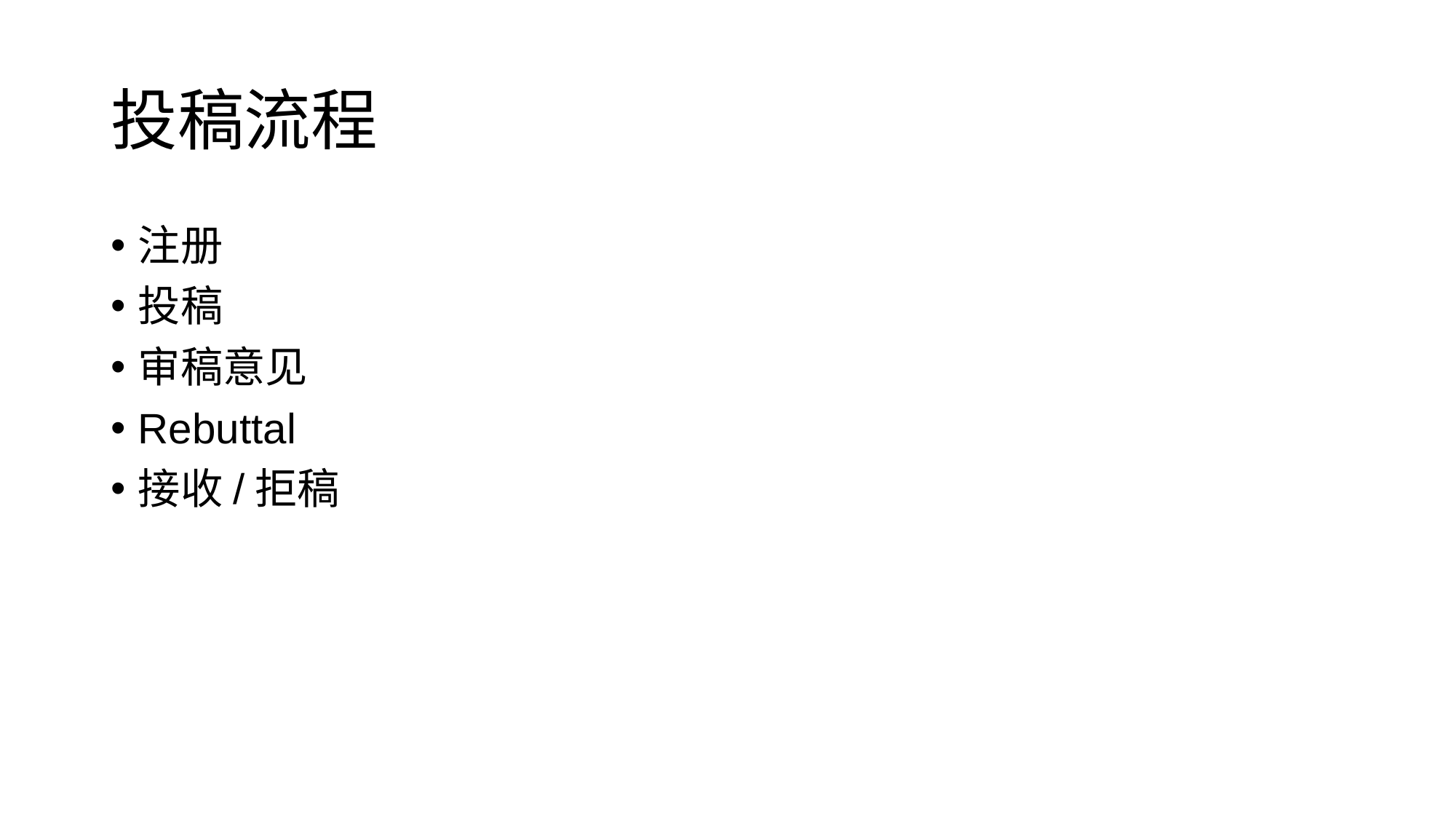

# 投稿流程
注册
投稿
审稿意见
Rebuttal
接收/拒稿